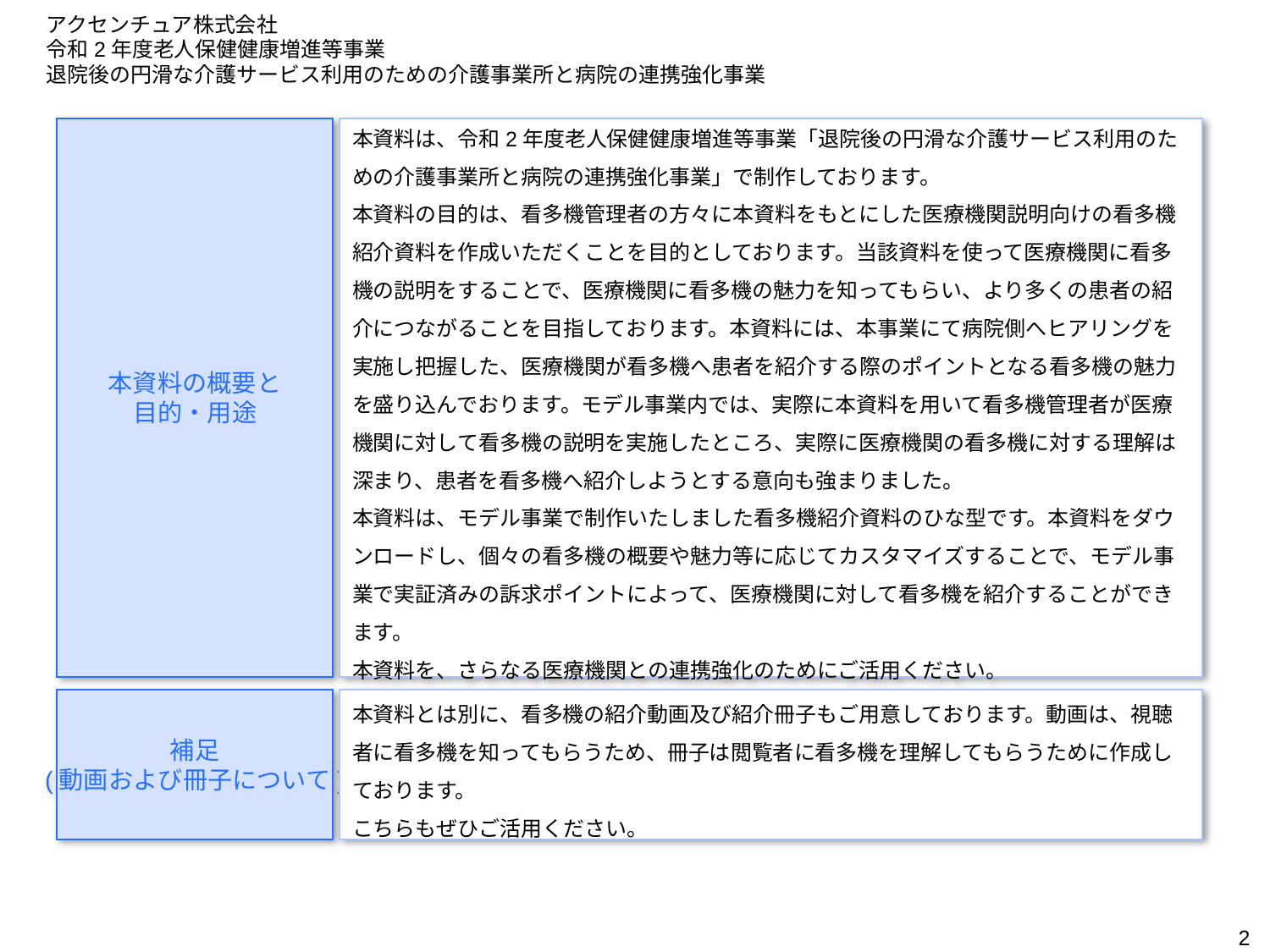

削除
アクセンチュア株式会社
令和2年度老人保健健康増進等事業
退院後の円滑な介護サービス利用のための介護事業所と病院の連携強化事業
本資料の概要と
目的・用途
本資料は、令和2年度老人保健健康増進等事業「退院後の円滑な介護サービス利用のための介護事業所と病院の連携強化事業」で制作しております。
本資料の目的は、看多機管理者の方々に本資料をもとにした医療機関説明向けの看多機紹介資料を作成いただくことを目的としております。当該資料を使って医療機関に看多機の説明をすることで、医療機関に看多機の魅力を知ってもらい、より多くの患者の紹介につながることを目指しております。本資料には、本事業にて病院側へヒアリングを実施し把握した、医療機関が看多機へ患者を紹介する際のポイントとなる看多機の魅力を盛り込んでおります。モデル事業内では、実際に本資料を用いて看多機管理者が医療機関に対して看多機の説明を実施したところ、実際に医療機関の看多機に対する理解は深まり、患者を看多機へ紹介しようとする意向も強まりました。
本資料は、モデル事業で制作いたしました看多機紹介資料のひな型です。本資料をダウンロードし、個々の看多機の概要や魅力等に応じてカスタマイズすることで、モデル事業で実証済みの訴求ポイントによって、医療機関に対して看多機を紹介することができます。
本資料を、さらなる医療機関との連携強化のためにご活用ください。
補足
(動画および冊子について)
本資料とは別に、看多機の紹介動画及び紹介冊子もご用意しております。動画は、視聴者に看多機を知ってもらうため、冊子は閲覧者に看多機を理解してもらうために作成しております。
こちらもぜひご活用ください。
2